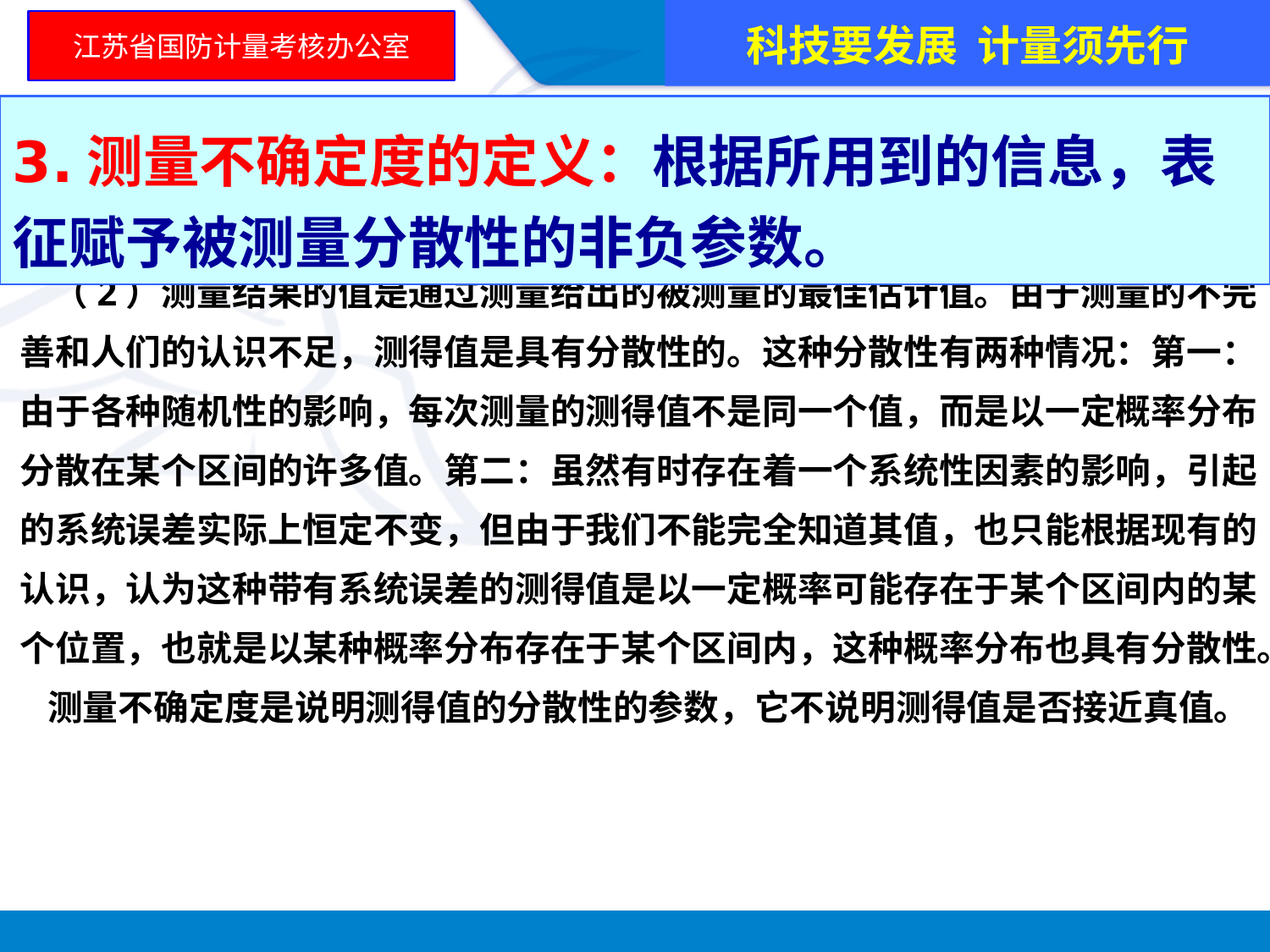

科技要发展  计量须先行
江苏省国防计量考核办公室
3.测量不确定度的定义：根据所用到的信息，表征赋予被测量分散性的非负参数。

（2）测量结果的值是通过测量给出的被测量的最佳估计值。由于测量的不完善和人们的认识不足，测得值是具有分散性的。这种分散性有两种情况：第一：由于各种随机性的影响，每次测量的测得值不是同一个值，而是以一定概率分布分散在某个区间的许多值。第二：虽然有时存在着一个系统性因素的影响，引起的系统误差实际上恒定不变，但由于我们不能完全知道其值，也只能根据现有的认识，认为这种带有系统误差的测得值是以一定概率可能存在于某个区间内的某个位置，也就是以某种概率分布存在于某个区间内，这种概率分布也具有分散性。测量不确定度是说明测得值的分散性的参数，它不说明测得值是否接近真值。